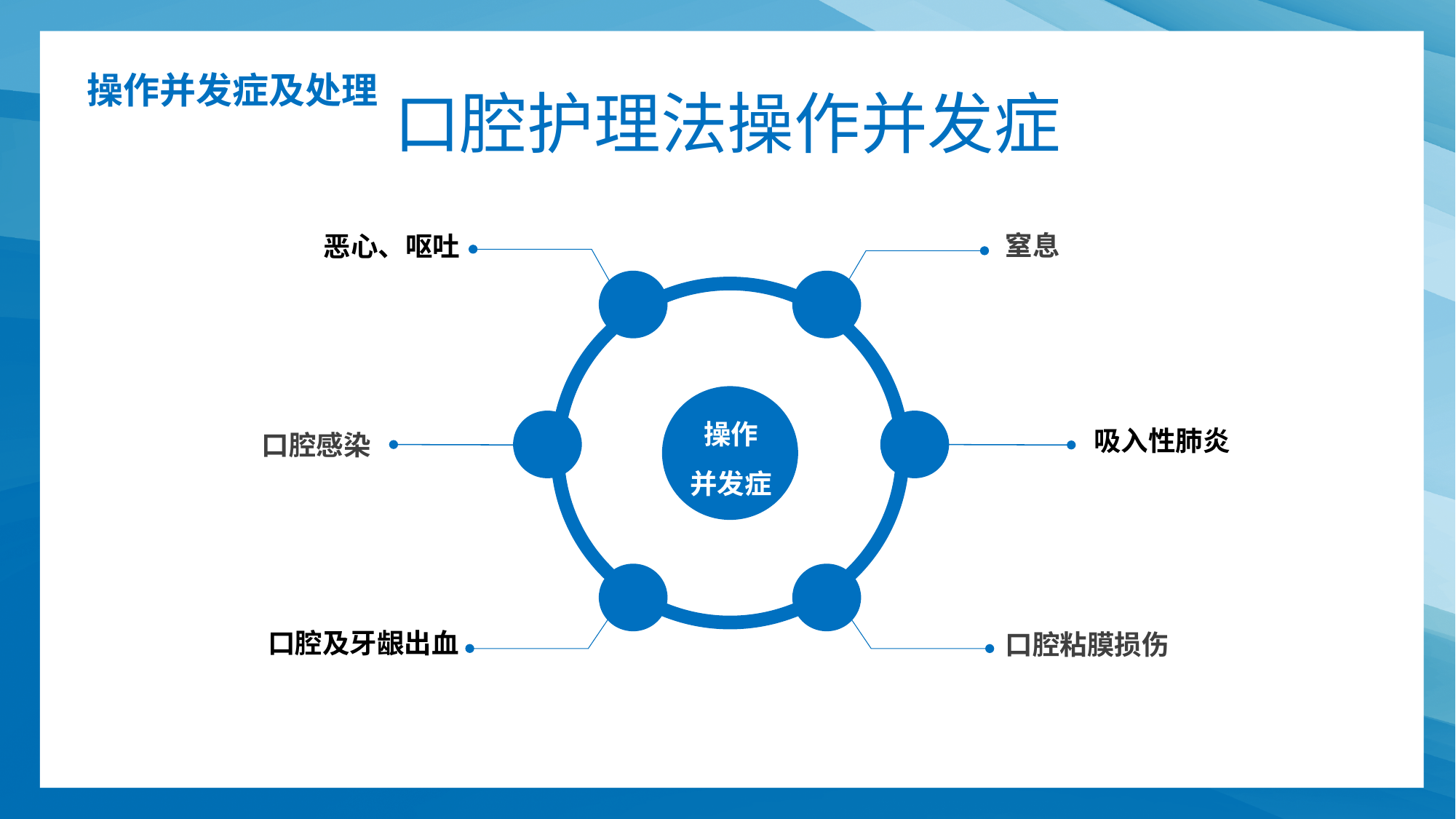

操作并发症及处理
口腔护理法操作并发症
窒息
恶心、呕吐

操作
并发症
吸入性肺炎
口腔感染

口腔及牙龈出血
口腔粘膜损伤